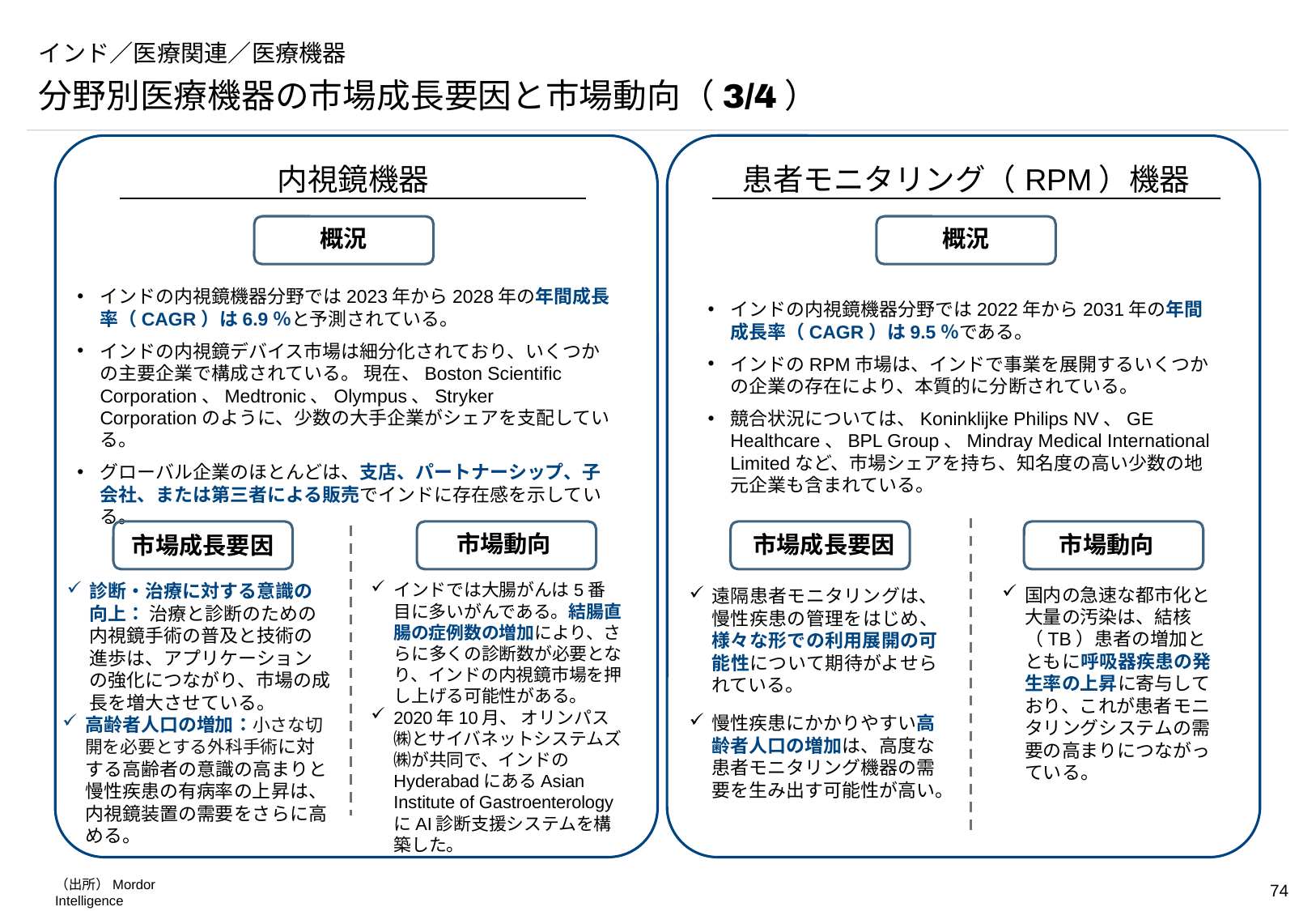

# インド／医療関連／医療機器
分野別医療機器の市場成長要因と市場動向（3/4）

| 内視鏡機器 |
| --- |
| 患者モニタリング（RPM）機器 |
| --- |

概況

概況
インドの内視鏡機器分野では2023年から2028年の年間成長率（CAGR）は6.9％と予測されている。
インドの内視鏡デバイス市場は細分化されており、いくつかの主要企業で構成されている。 現在、Boston Scientific Corporation、Medtronic、Olympus、Stryker　Corporationのように、少数の大手企業がシェアを支配している。
グローバル企業のほとんどは、支店、パートナーシップ、子会社、または第三者による販売でインドに存在感を示している。
インドの内視鏡機器分野では2022年から2031年の年間成長率（CAGR）は9.5％である。
インドのRPM市場は、インドで事業を展開するいくつかの企業の存在により、本質的に分断されている。
競合状況については、Koninklijke Philips NV、GE Healthcare、BPL Group、Mindray Medical International Limitedなど、市場シェアを持ち、知名度の高い少数の地元企業も含まれている。

市場動向
市場動向
市場成長要因
市場成長要因
インドでは大腸がんは5番目に多いがんである。結腸直腸の症例数の増加により、さらに多くの診断数が必要となり、インドの内視鏡市場を押し上げる可能性がある。
2020年10月、 オリンパス㈱とサイバネットシステムズ㈱が共同で、インドのHyderabadにあるAsian Institute of Gastroenterology にAI診断支援システムを構築した。
診断・治療に対する意識の向上： 治療と診断のための内視鏡手術の普及と技術の進歩は、アプリケーションの強化につながり、市場の成長を増大させている。

国内の急速な都市化と大量の汚染は、結核（TB）患者の増加とともに呼吸器疾患の発生率の上昇に寄与しており、これが患者モニタリングシステムの需要の高まりにつながっている。
遠隔患者モニタリングは、慢性疾患の管理をはじめ、様々な形での利用展開の可能性について期待がよせられている。
慢性疾患にかかりやすい高齢者人口の増加は、高度な患者モニタリング機器の需要を生み出す可能性が高い。
高齢者人口の増加：小さな切開を必要とする外科手術に対する高齢者の意識の高まりと慢性疾患の有病率の上昇は、内視鏡装置の需要をさらに高める。
（出所）Mordor Intelligence